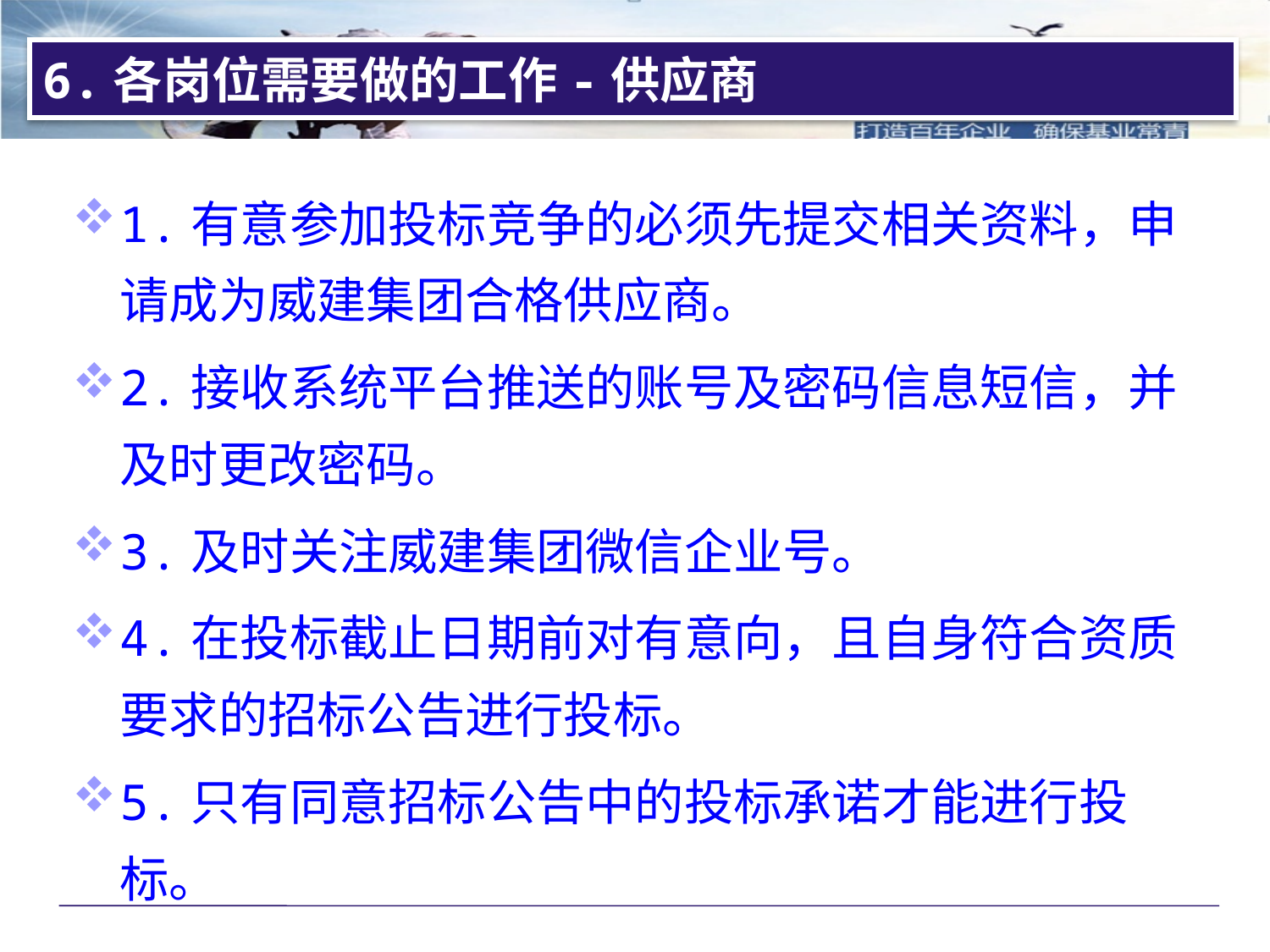

6.各岗位需要做的工作-供应商
#
1.有意参加投标竞争的必须先提交相关资料，申请成为威建集团合格供应商。
2.接收系统平台推送的账号及密码信息短信，并及时更改密码。
3.及时关注威建集团微信企业号。
4.在投标截止日期前对有意向，且自身符合资质要求的招标公告进行投标。
5.只有同意招标公告中的投标承诺才能进行投标。